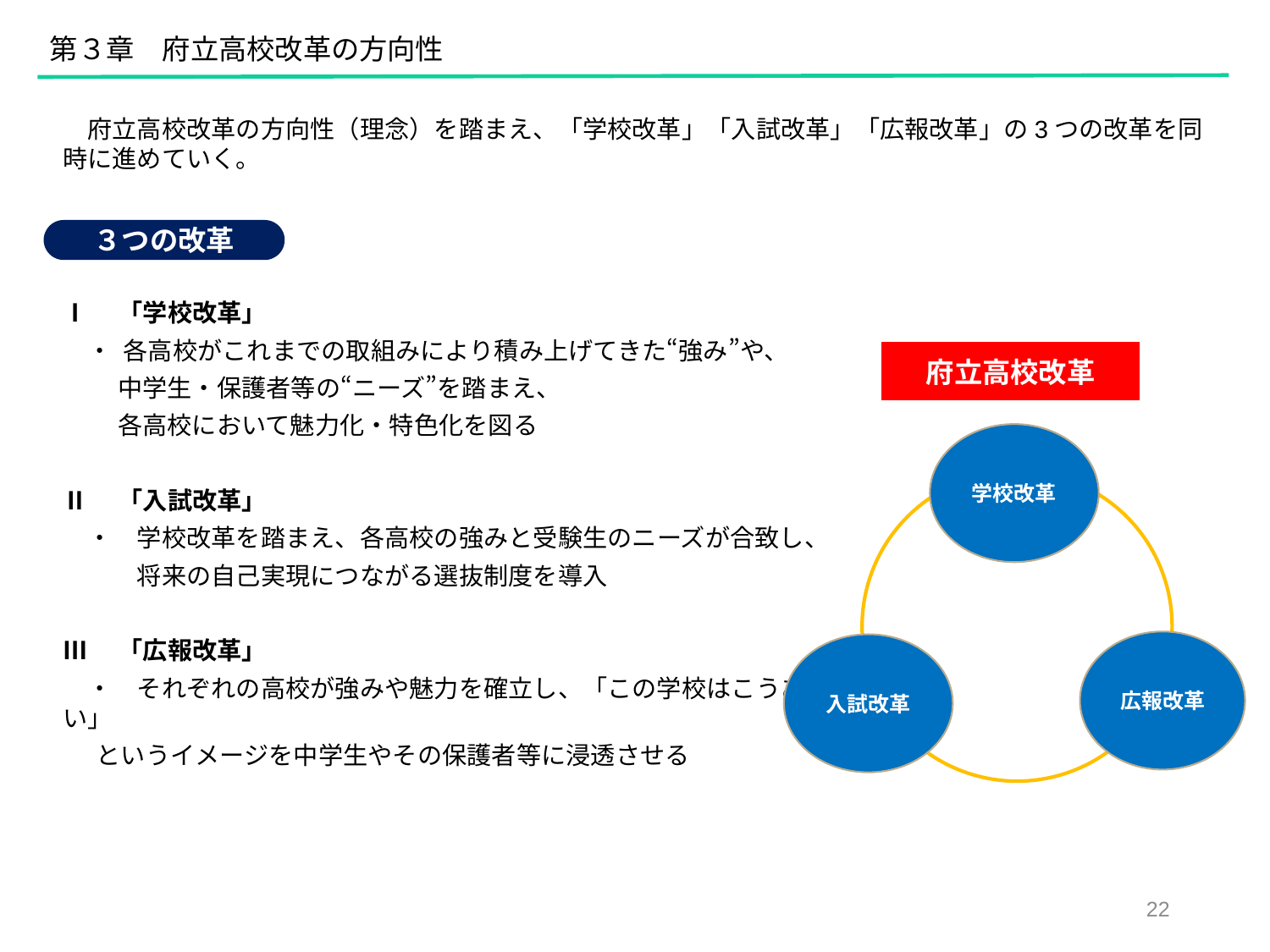

第３章　府立高校改革の方向性
　府立高校改革の方向性（理念）を踏まえ、「学校改革」「入試改革」「広報改革」の3つの改革を同時に進めていく。
３つの改革
Ⅰ　「学校改革」
　・  各高校がこれまでの取組みにより積み上げてきた“強み”や、
　　 中学生・保護者等の“ニーズ”を踏まえ、
　　 各高校において魅力化・特色化を図る

Ⅱ　「入試改革」
　・　学校改革を踏まえ、各高校の強みと受験生のニーズが合致し、
　　　将来の自己実現につながる選抜制度を導入

Ⅲ　「広報改革」
　・　それぞれの高校が強みや魅力を確立し、「この学校はこうありたい」
     というイメージを中学生やその保護者等に浸透させる
府立高校改革
学校改革

広報改革
入試改革
22